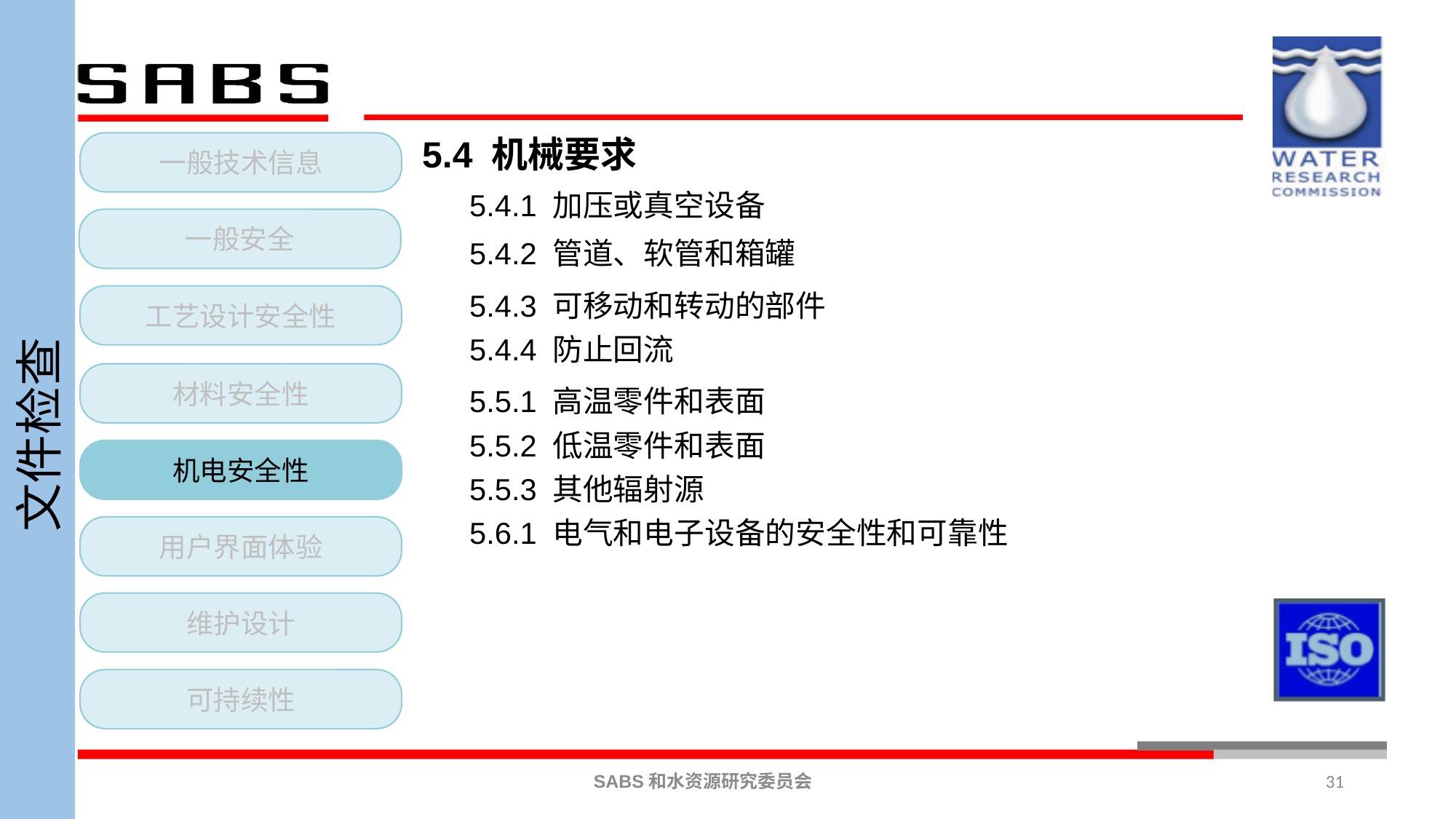

5.4 机械要求
5.4.1 加压或真空设备
5.4.2 管道、软管和箱罐
5.4.3 可移动和转动的部件
5.4.4 防止回流
5.5.1 高温零件和表面
5.5.2 低温零件和表面
5.5.3 其他辐射源
5.6.1 电气和电子设备的安全性和可靠性

一般技术信息
一般安全
工艺设计安全性
材料安全性
机电安全性
用户界面体验
维护设计
可持续性
文件检查
31